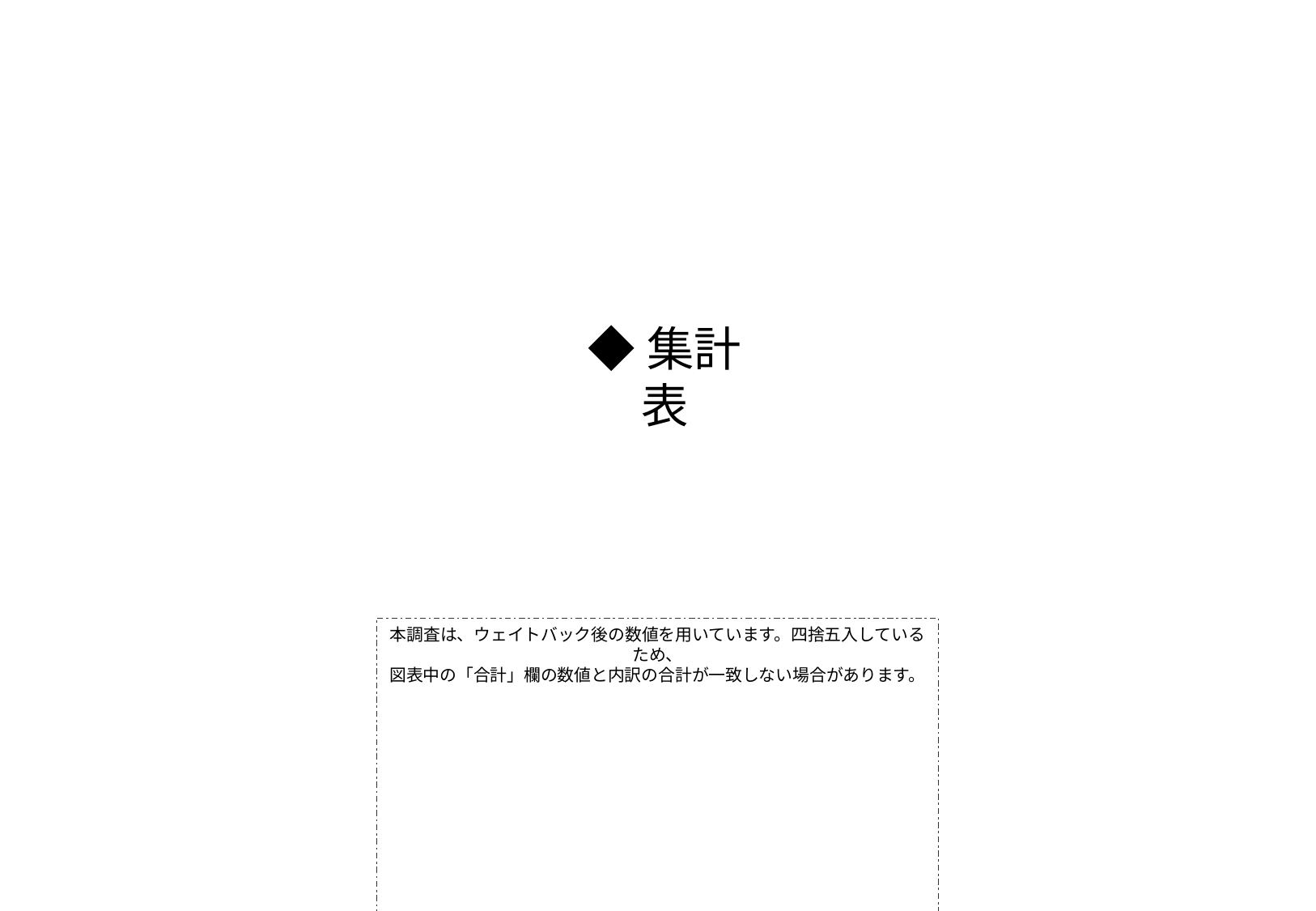

◆集計表
本調査は、ウェイトバック後の数値を用いています。四捨五入しているため、
図表中の「合計」欄の数値と内訳の合計が一致しない場合があります。